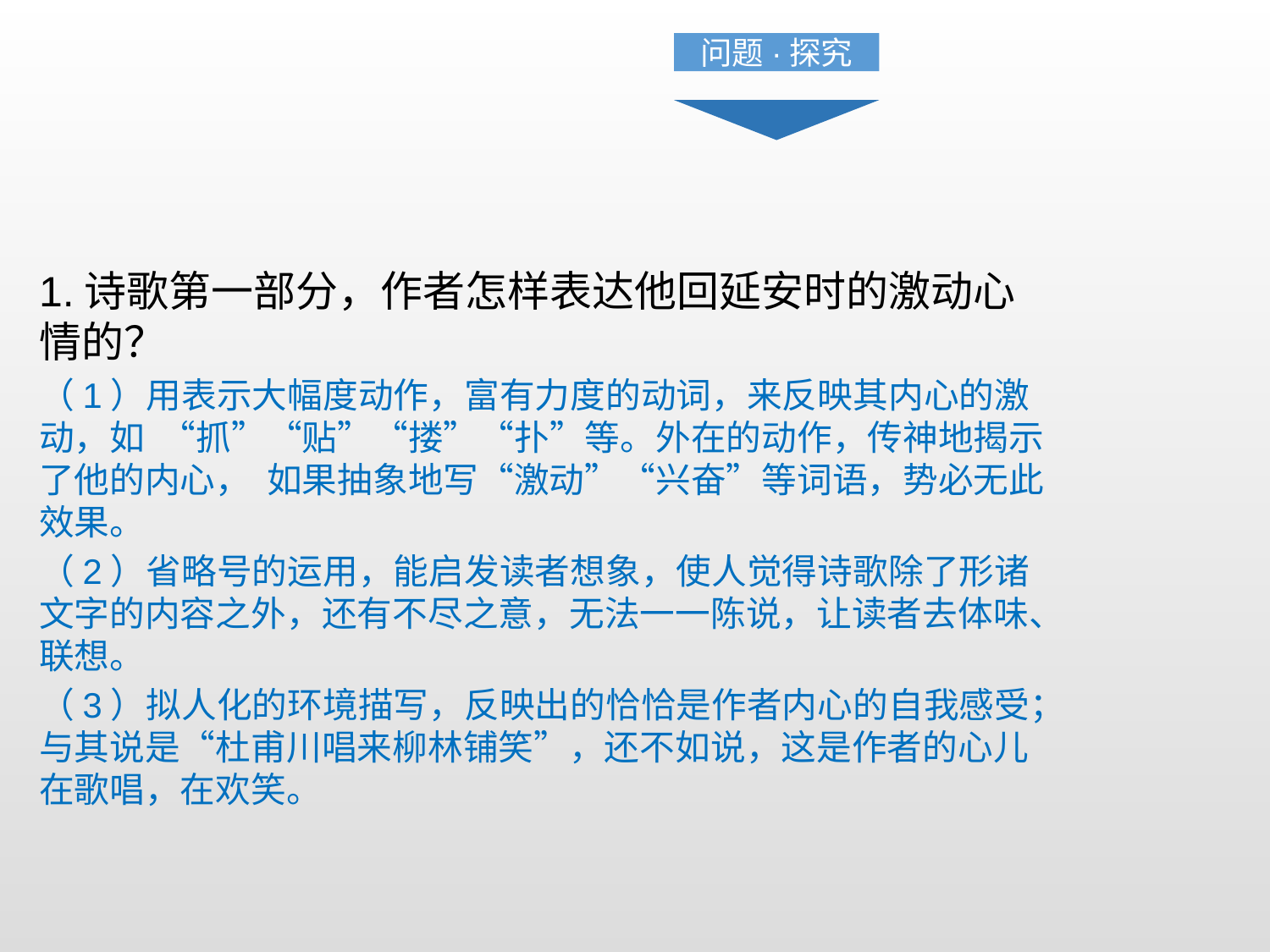

问题·探究

1.诗歌第一部分，作者怎样表达他回延安时的激动心情的？
（1）用表示大幅度动作，富有力度的动词，来反映其内心的激动，如  “抓”“贴”“搂”“扑”等。外在的动作，传神地揭示了他的内心，  如果抽象地写“激动”“兴奋”等词语，势必无此效果。
（2）省略号的运用，能启发读者想象，使人觉得诗歌除了形诸文字的内容之外，还有不尽之意，无法一一陈说，让读者去体味、联想。
（3）拟人化的环境描写，反映出的恰恰是作者内心的自我感受；与其说是“杜甫川唱来柳林铺笑”，还不如说，这是作者的心儿在歌唱，在欢笑。